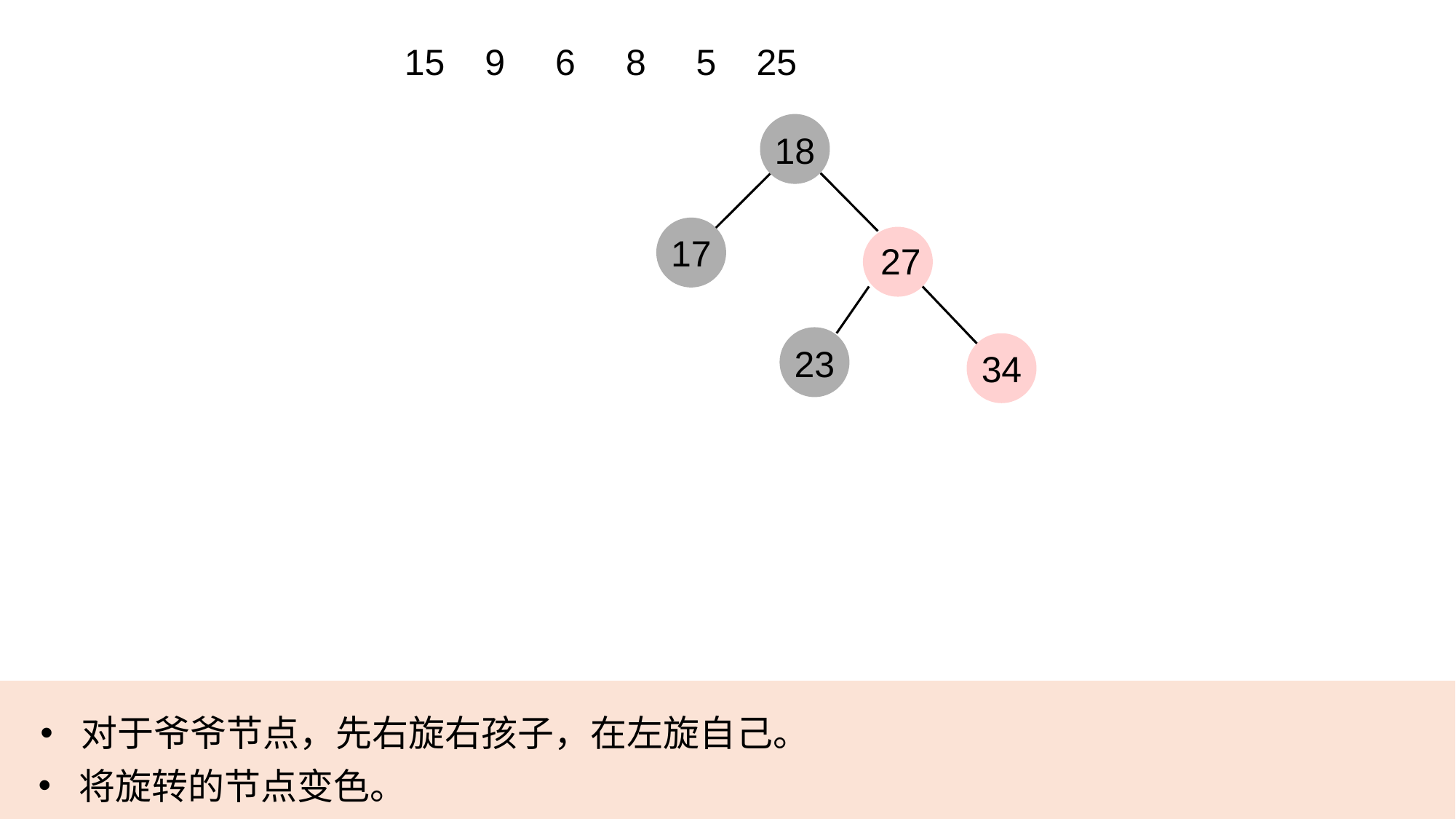

15
9
6
8
5
25

18

17

27

23
34

对于爷爷节点，先右旋右孩子，在左旋自己。
将旋转的节点变色。